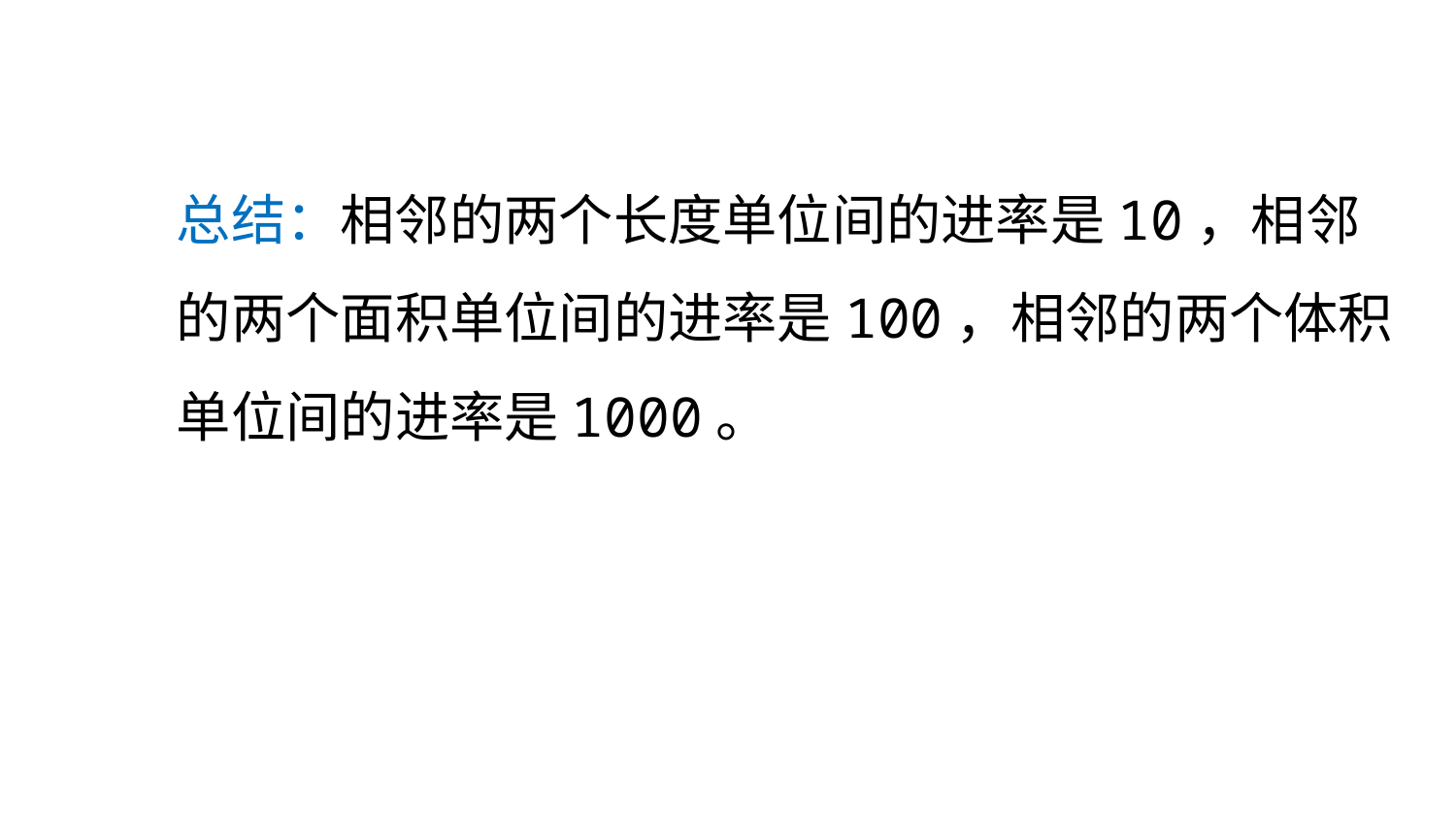

总结：相邻的两个长度单位间的进率是10，相邻的两个面积单位间的进率是100，相邻的两个体积单位间的进率是1000。